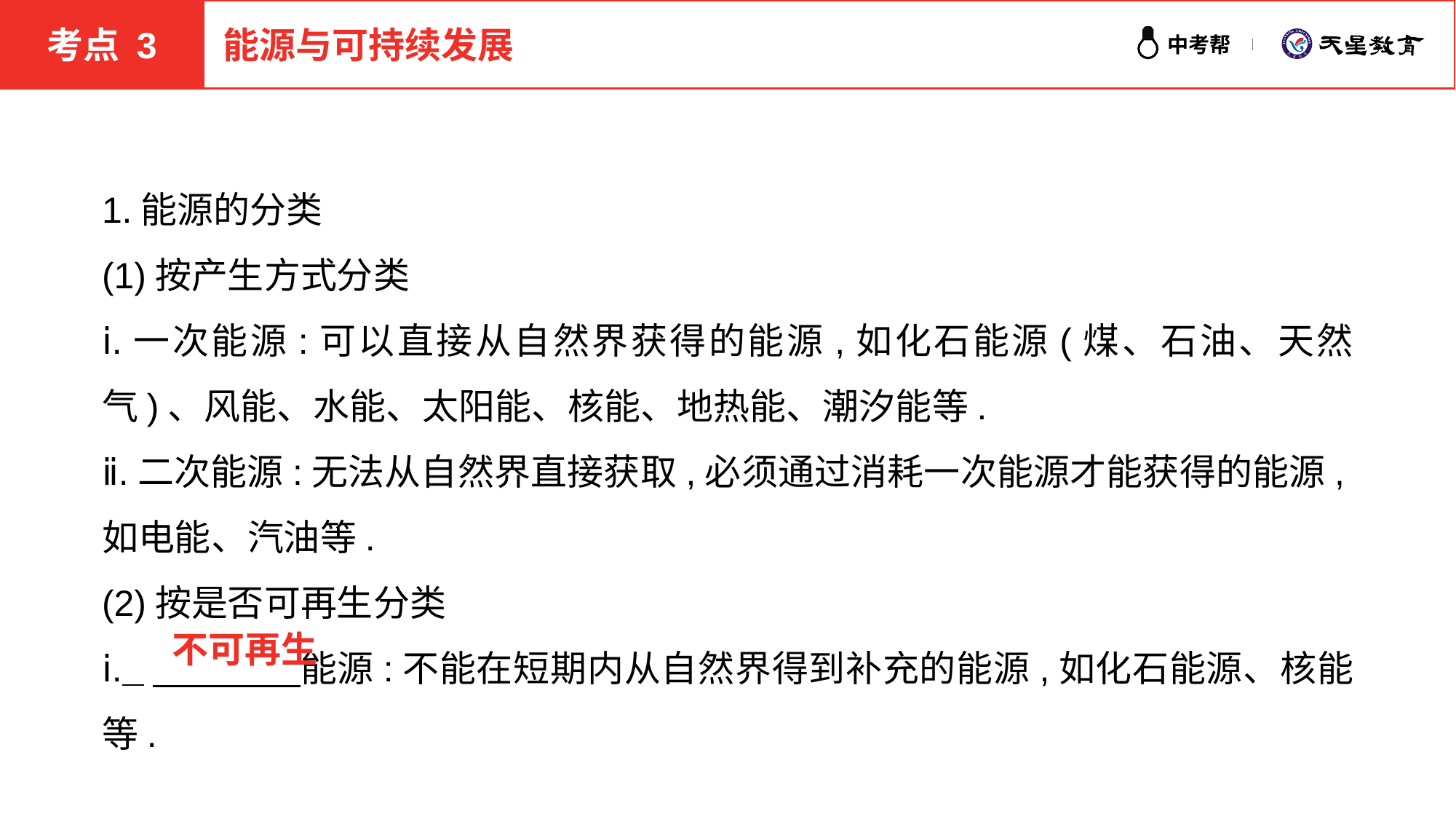

考点 3
能源与可持续发展
1.能源的分类
(1)按产生方式分类
ⅰ.一次能源:可以直接从自然界获得的能源,如化石能源(煤、石油、天然气)、风能、水能、太阳能、核能、地热能、潮汐能等.
ⅱ.二次能源:无法从自然界直接获取,必须通过消耗一次能源才能获得的能源,如电能、汽油等.
(2)按是否可再生分类
ⅰ.  　　　　能源:不能在短期内从自然界得到补充的能源,如化石能源、核能等.
不可再生